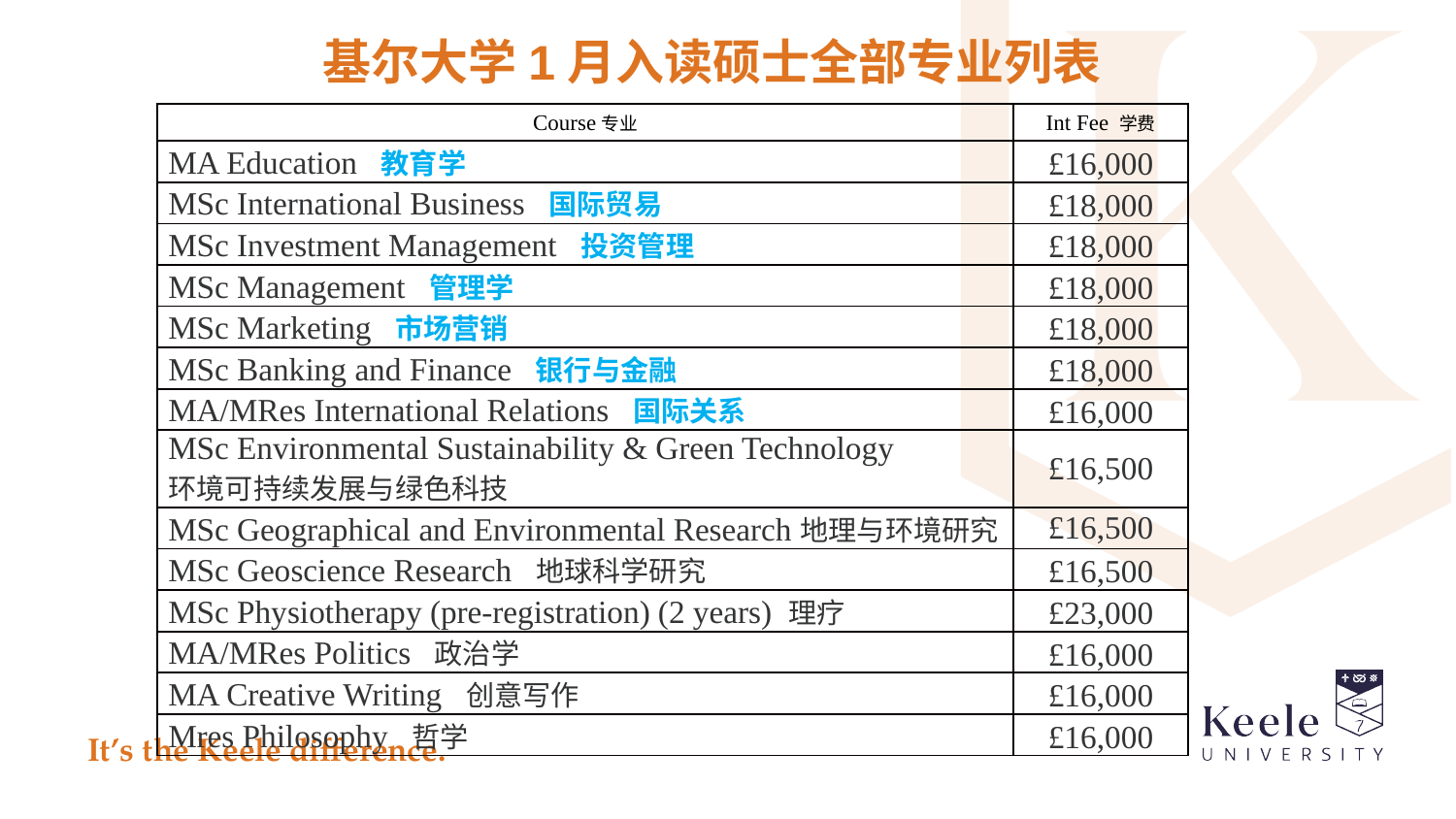

基尔大学1月入读硕士全部专业列表
| Course专业 | Int Fee 学费 |
| --- | --- |
| MA Education 教育学 | £16,000 |
| MSc International Business 国际贸易 | £18,000 |
| MSc Investment Management 投资管理 | £18,000 |
| MSc Management 管理学 | £18,000 |
| MSc Marketing 市场营销 | £18,000 |
| MSc Banking and Finance 银行与金融 | £18,000 |
| MA/MRes International Relations 国际关系 | £16,000 |
| MSc Environmental Sustainability & Green Technology 环境可持续发展与绿色科技 | £16,500 |
| MSc Geographical and Environmental Research地理与环境研究 | £16,500 |
| MSc Geoscience Research 地球科学研究 | £16,500 |
| MSc Physiotherapy (pre-registration) (2 years) 理疗 | £23,000 |
| MA/MRes Politics 政治学 | £16,000 |
| MA Creative Writing 创意写作 | £16,000 |
| Mres Philosophy 哲学 | £16,000 |